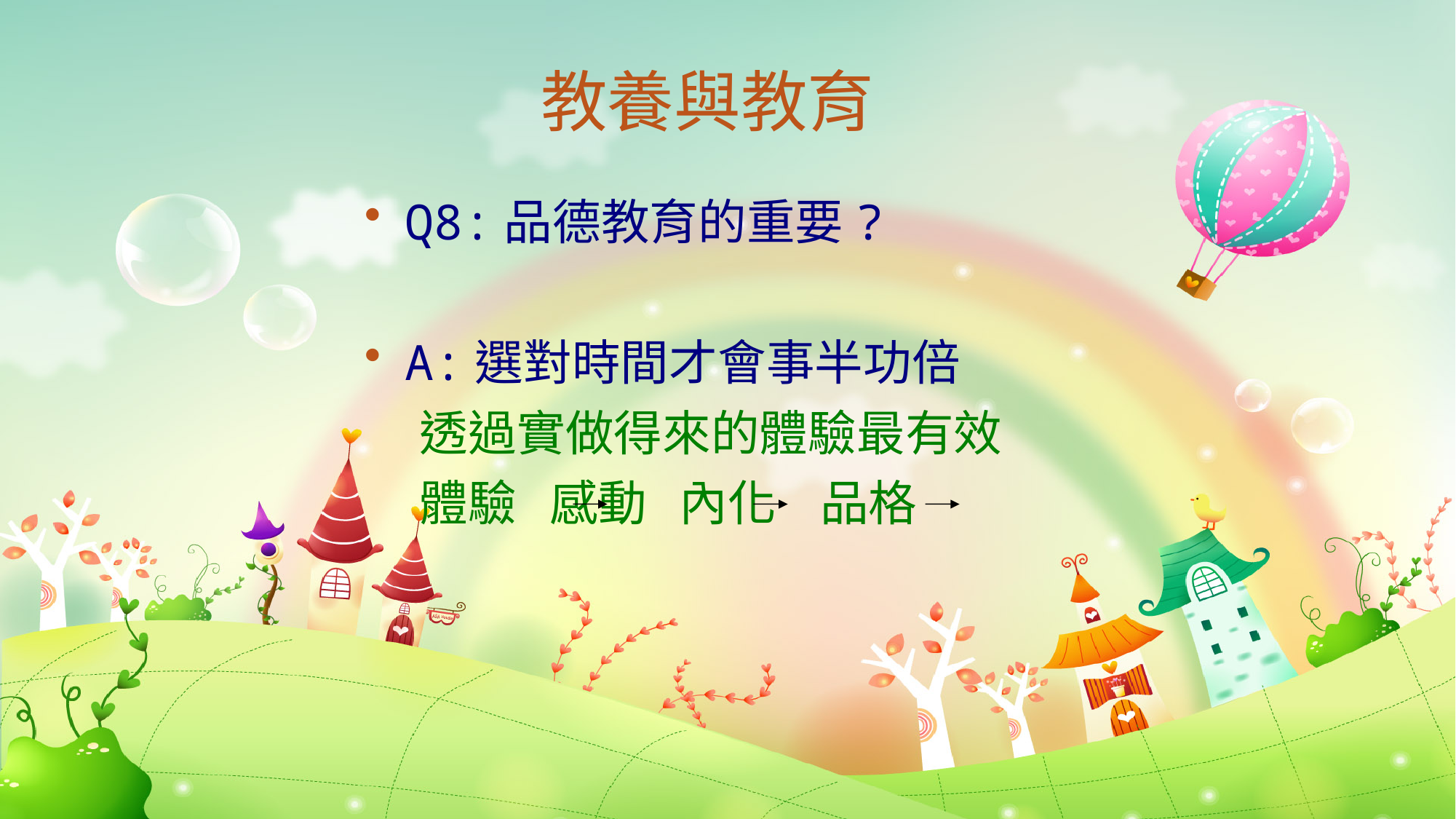

教養與教育
Q8:品德教育的重要?

A:選對時間才會事半功倍
    透過實做得來的體驗最有效
    體驗   感動   內化    品格